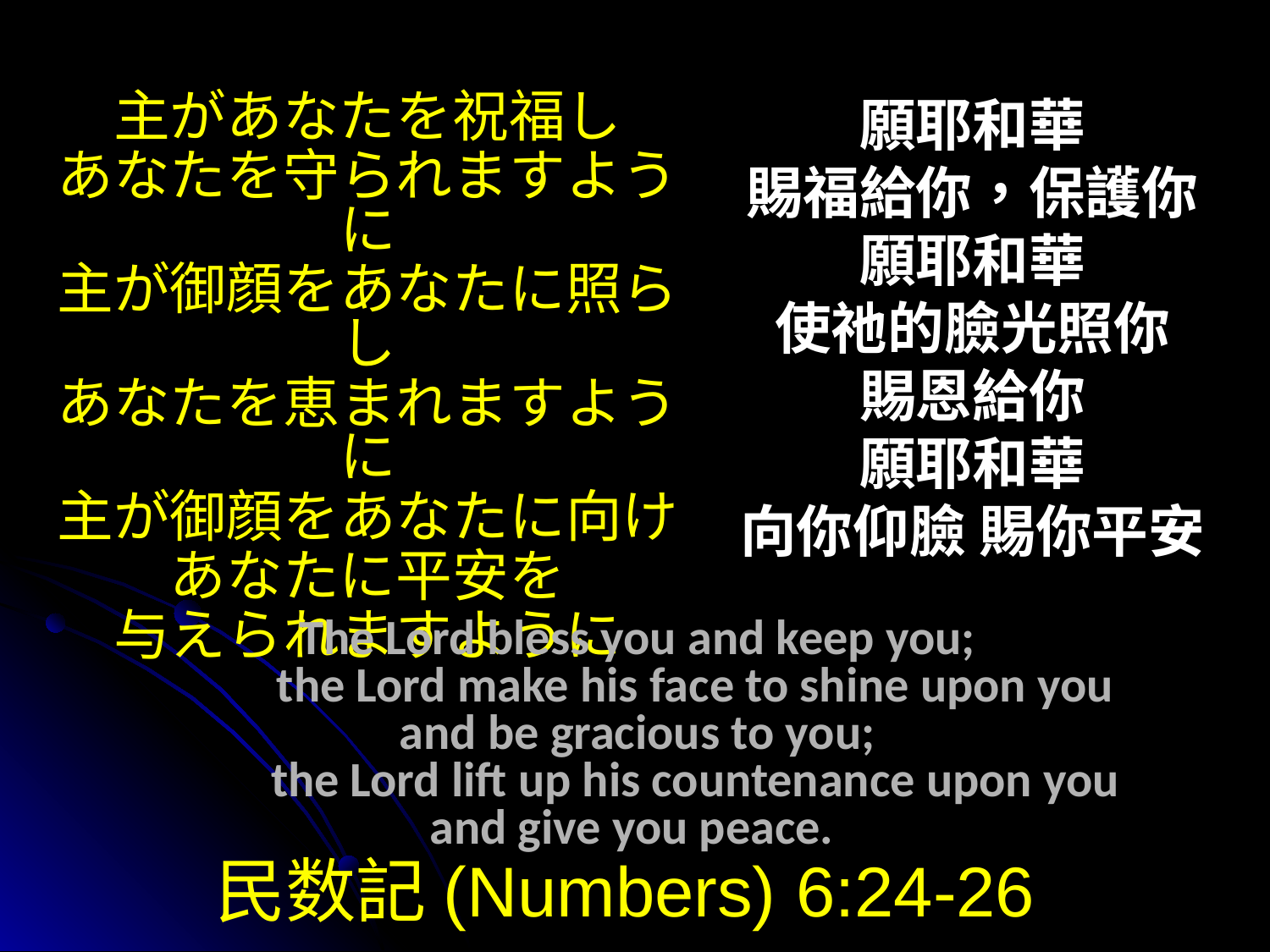

願耶和華
賜福給你，保護你
願耶和華
使祂的臉光照你
賜恩給你
願耶和華
向你仰臉 賜你平安
主があなたを祝福し
あなたを守られますように
主が御顔をあなたに照らし
あなたを恵まれますように
主が御顔をあなたに向け
あなたに平安を
与えられますように
The Lord bless you and keep you;
	the Lord make his face to shine upon you
and be gracious to you;
	the Lord lift up his countenance upon you
and give you peace.
民数記(Numbers) 6:24-26